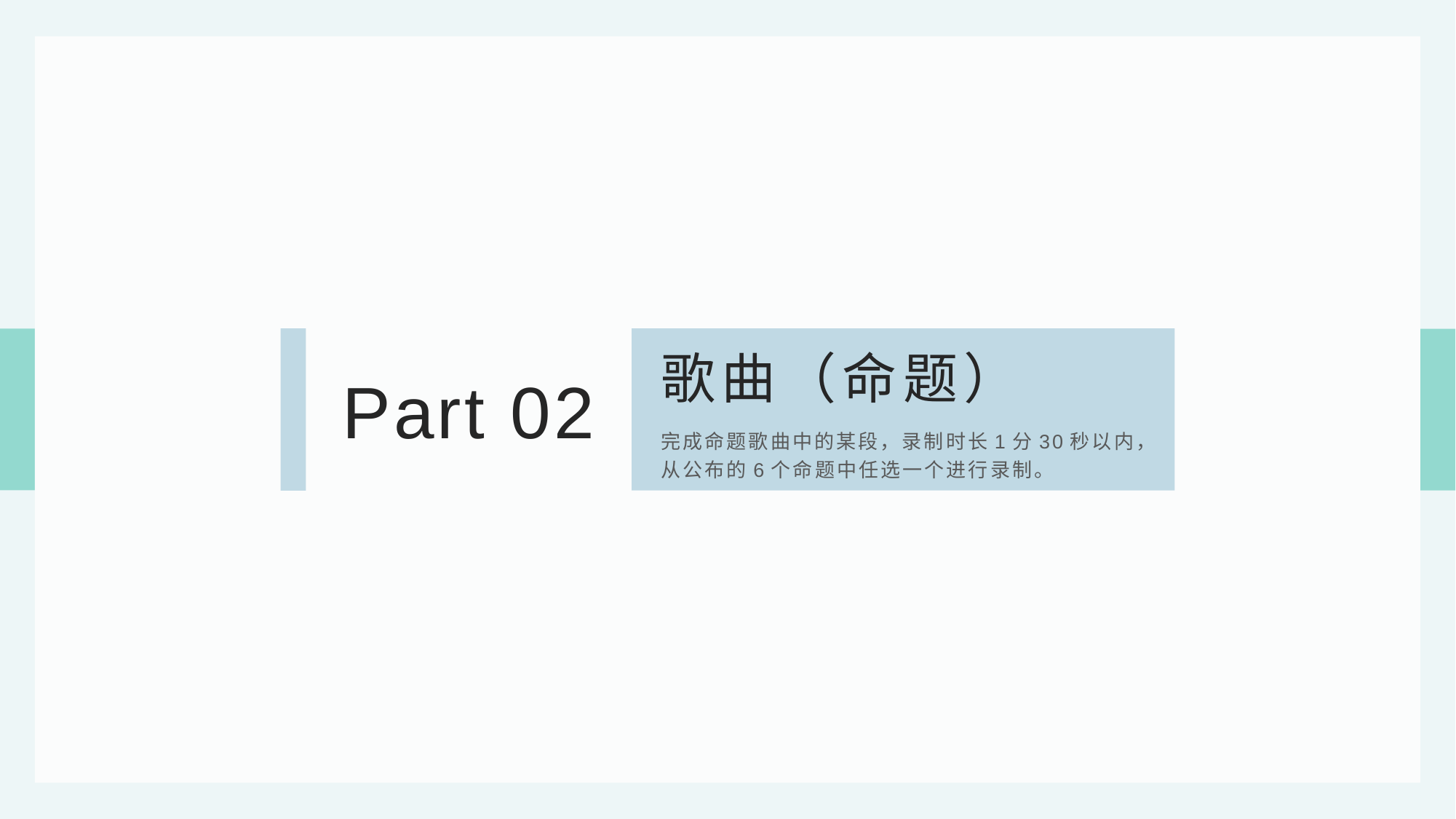

Part 02
歌曲（命题）

完成命题歌曲中的某段，录制时长1分30秒以内，从公布的6个命题中任选一个进行录制。